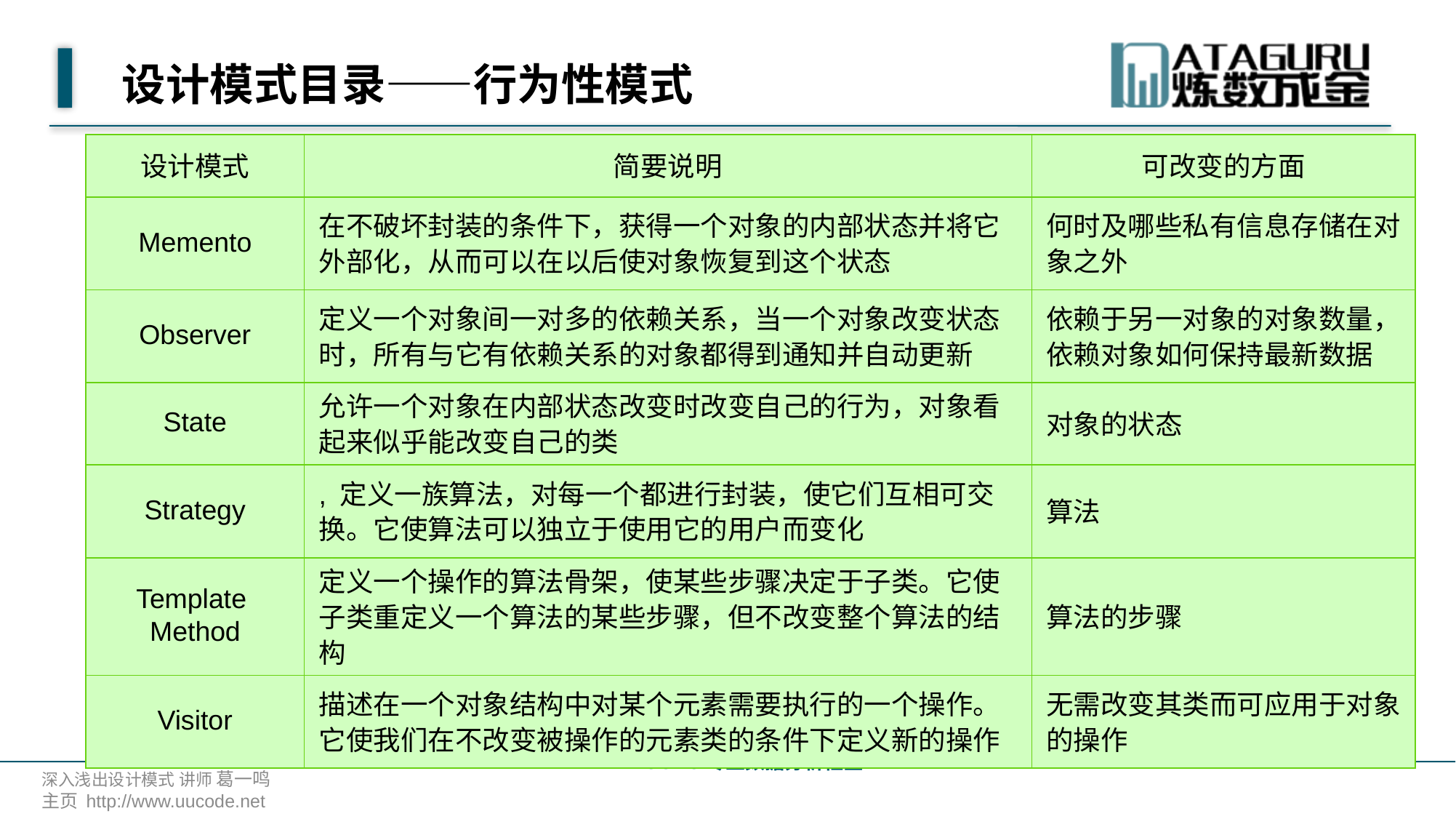

# 设计模式目录——行为性模式
| 设计模式 | 简要说明 | 可改变的方面 |
| --- | --- | --- |
| Memento | 在不破坏封装的条件下，获得一个对象的内部状态并将它外部化，从而可以在以后使对象恢复到这个状态 | 何时及哪些私有信息存储在对象之外 |
| Observer | 定义一个对象间一对多的依赖关系，当一个对象改变状态时，所有与它有依赖关系的对象都得到通知并自动更新 | 依赖于另一对象的对象数量，依赖对象如何保持最新数据 |
| State | 允许一个对象在内部状态改变时改变自己的行为，对象看起来似乎能改变自己的类 | 对象的状态 |
| Strategy | , 定义一族算法，对每一个都进行封装，使它们互相可交换。它使算法可以独立于使用它的用户而变化 | 算法 |
| Template Method | 定义一个操作的算法骨架，使某些步骤决定于子类。它使子类重定义一个算法的某些步骤，但不改变整个算法的结构 | 算法的步骤 |
| Visitor | 描述在一个对象结构中对某个元素需要执行的一个操作。它使我们在不改变被操作的元素类的条件下定义新的操作 | 无需改变其类而可应用于对象的操作 |